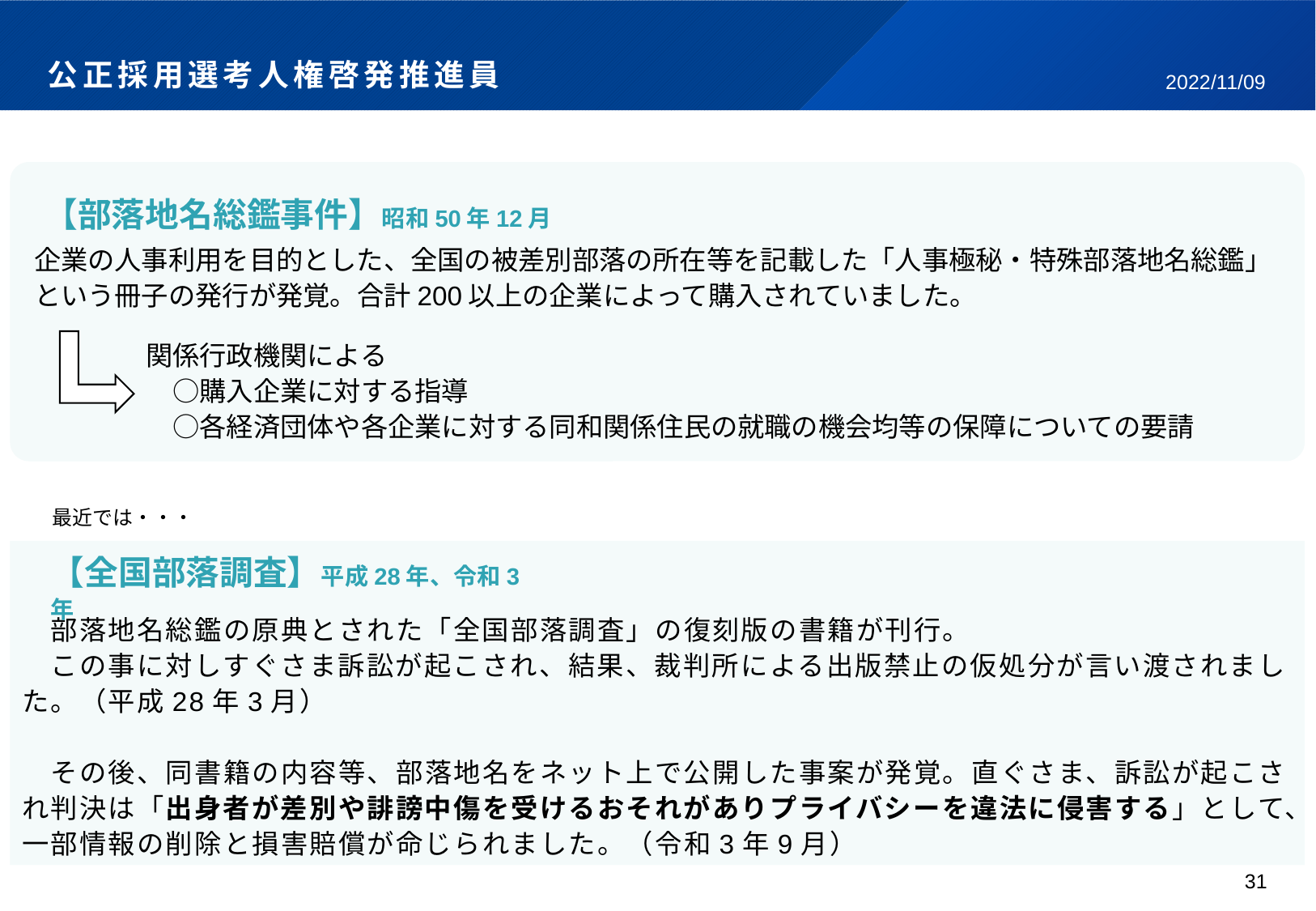

# 公正採用選考人権啓発推進員
2022/11/09

【部落地名総鑑事件】昭和50年12月
企業の人事利用を目的とした、全国の被差別部落の所在等を記載した「人事極秘・特殊部落地名総鑑」という冊子の発行が発覚。合計200以上の企業によって購入されていました。
関係行政機関による
　○購入企業に対する指導
　○各経済団体や各企業に対する同和関係住民の就職の機会均等の保障についての要請

最近では・・・

　部落地名総鑑の原典とされた「全国部落調査」の復刻版の書籍が刊行。
　この事に対しすぐさま訴訟が起こされ、結果、裁判所による出版禁止の仮処分が言い渡されました。（平成28年3月）

　その後、同書籍の内容等、部落地名をネット上で公開した事案が発覚。直ぐさま、訴訟が起こされ判決は「出身者が差別や誹謗中傷を受けるおそれがありプライバシーを違法に侵害する」として、
一部情報の削除と損害賠償が命じられました。（令和3年9月）
【全国部落調査】平成28年、令和3年
31